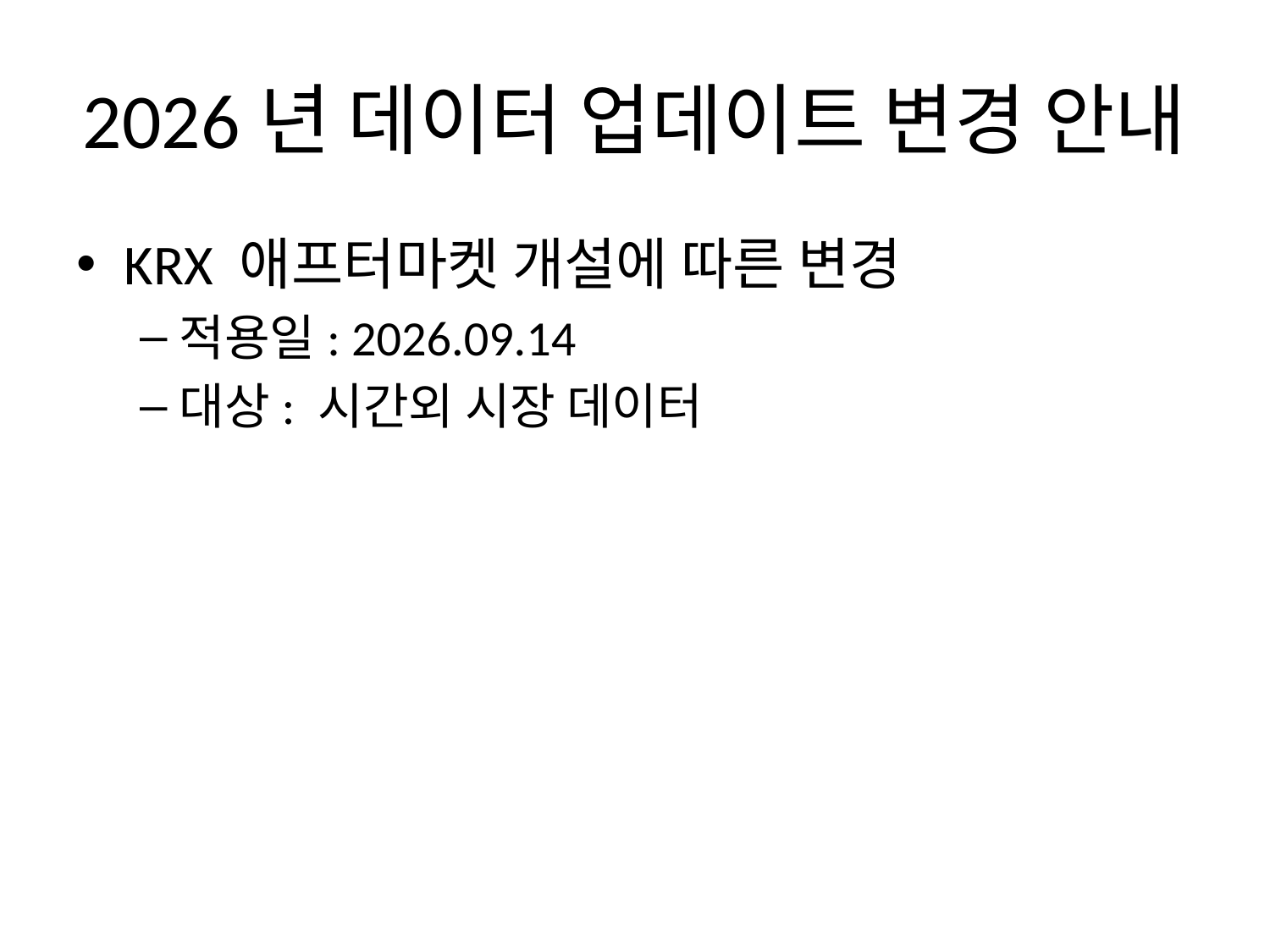

# 2026년 데이터 업데이트 변경 안내
KRX 애프터마켓 개설에 따른 변경
적용일: 2026.09.14
대상: 시간외 시장 데이터